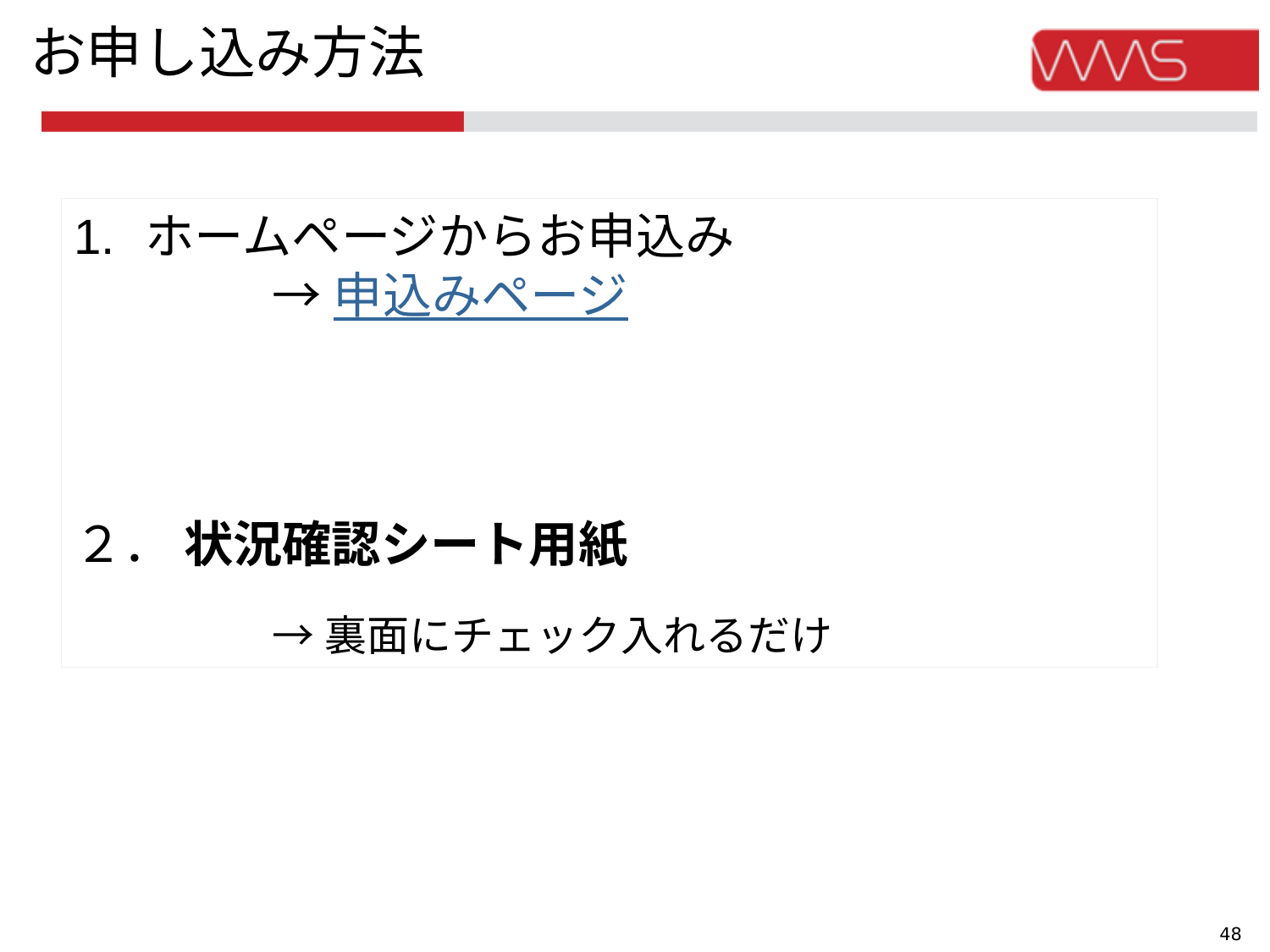

お申し込み方法
ホームページからお申込み
		→申込みページ

２． 状況確認シート用紙
		→裏面にチェック入れるだけ
48